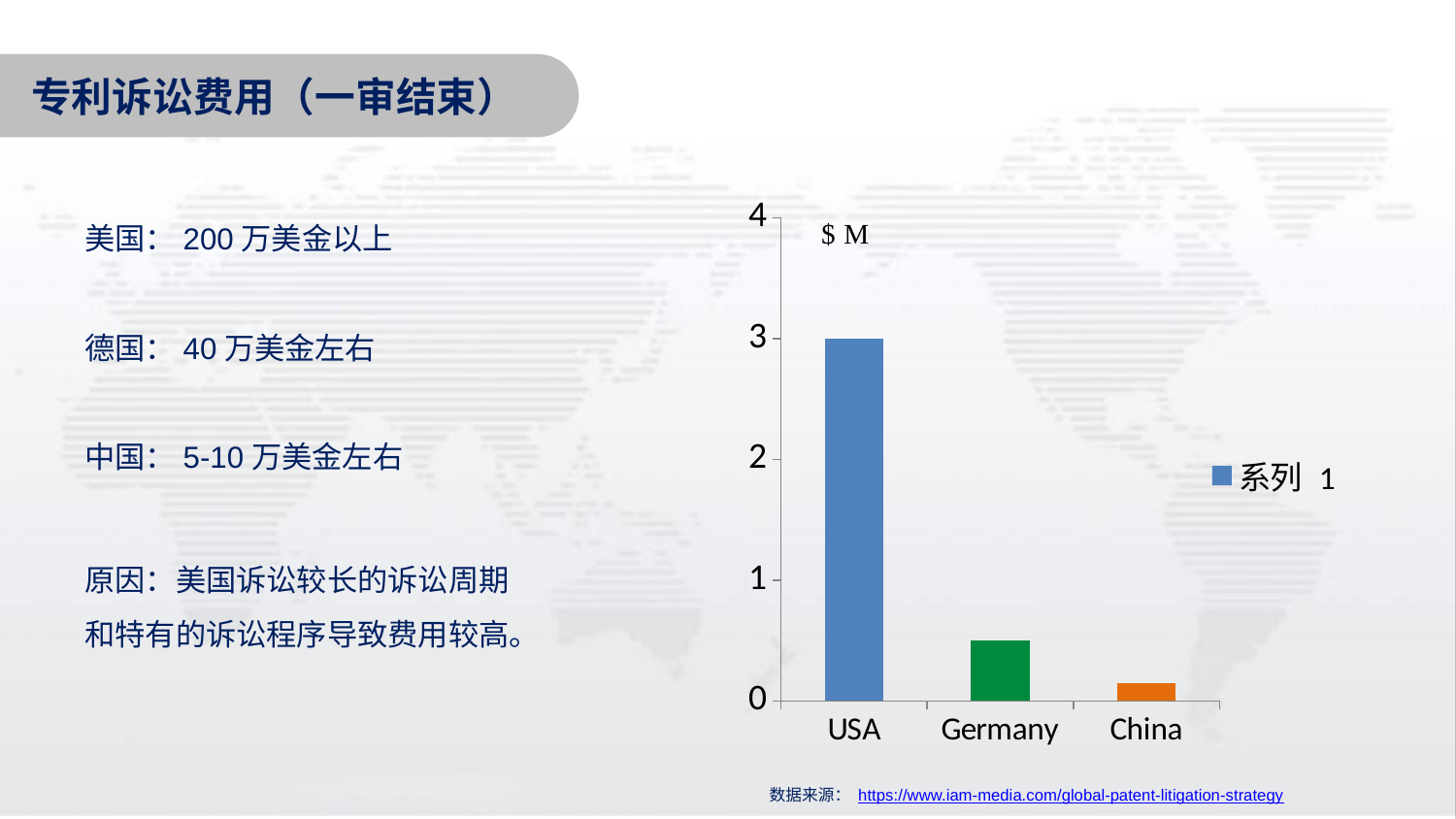

专利诉讼费用（一审结束）

### Chart

| Category | 系列 1 |
|---|---|
| USA | 3.0 |
| Germany | 0.5 |
| China | 0.15 |
美国：200万美金以上

德国：40万美金左右

中国：5-10万美金左右
原因：美国诉讼较长的诉讼周期
和特有的诉讼程序导致费用较高。
 数据来源： https://www.iam-media.com/global-patent-litigation-strategy